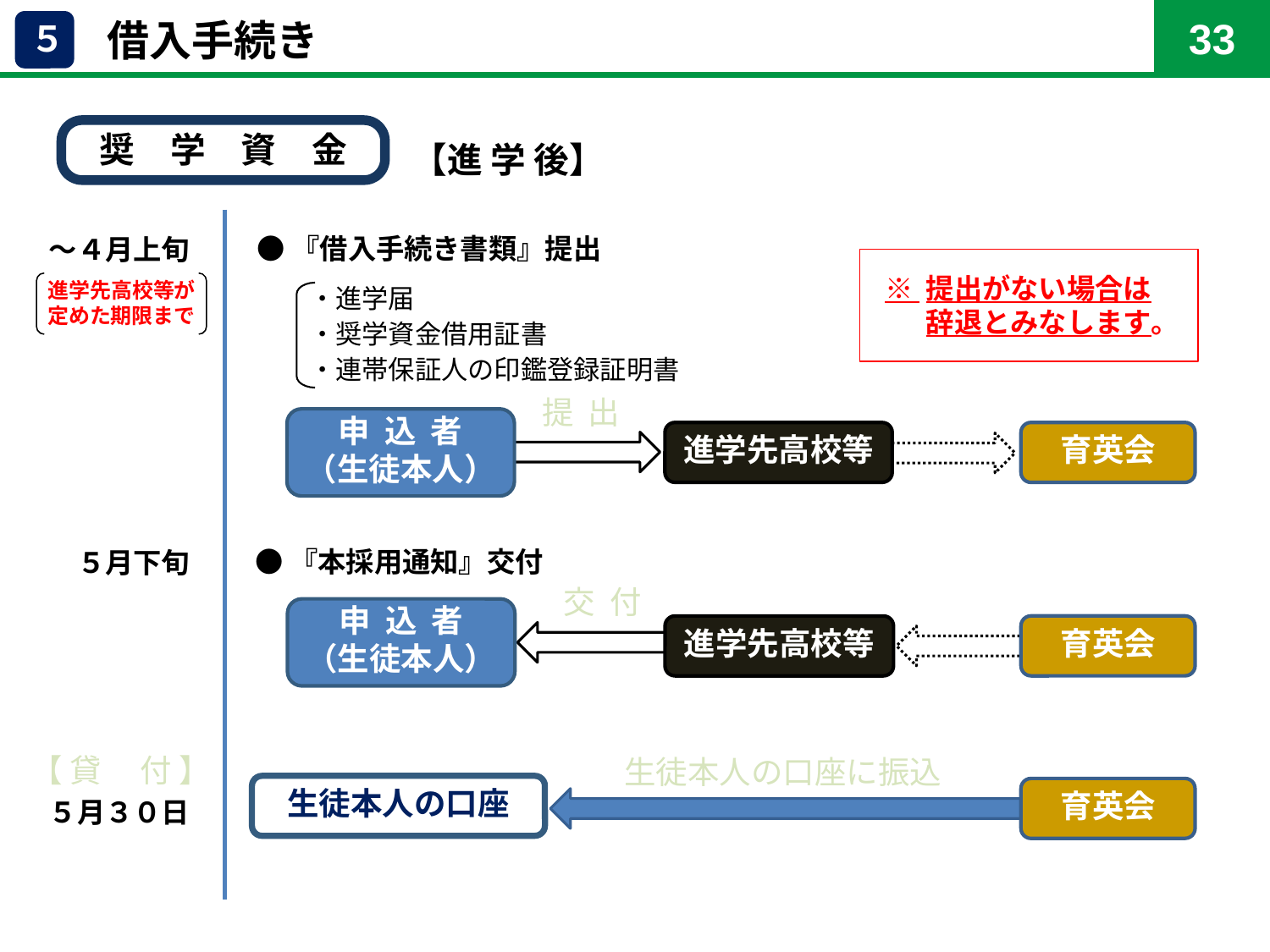

33
借入手続き
５
奨　学　資　金
【進 学 後】
～４月上旬
●『借入手続き書類』提出

・進学届

・奨学資金借用証書

・連帯保証人の印鑑登録証明書

  ※ 提出がない場合は
  　 辞退とみなします。
進学先高校等が
定めた期限まで

提  出
申  込  者
（生徒本人）
育英会
進学先高校等

　５月下旬
●『本採用通知』交付

交  付
申  込  者
（生徒本人）
育英会
進学先高校等

【 貸 　付 】
生徒本人の口座に振込
生徒本人の口座
育英会

５月３０日